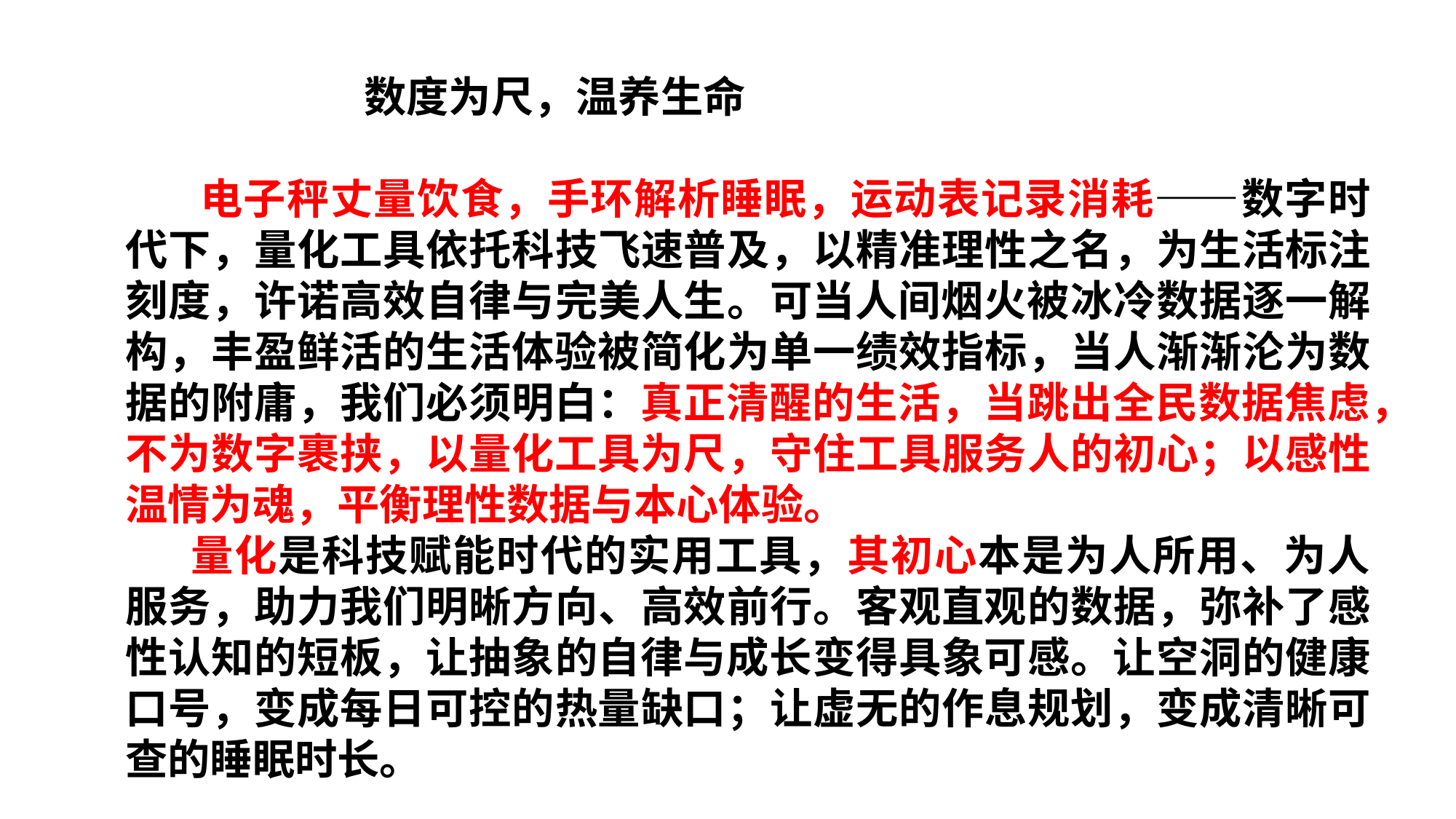

数度为尺，温养生命

   电子秤丈量饮食，手环解析睡眠，运动表记录消耗——数字时代下，量化工具依托科技飞速普及，以精准理性之名，为生活标注刻度，许诺高效自律与完美人生。可当人间烟火被冰冷数据逐一解构，丰盈鲜活的生活体验被简化为单一绩效指标，当人渐渐沦为数据的附庸，我们必须明白：真正清醒的生活，当跳出全民数据焦虑，不为数字裹挟，以量化工具为尺，守住工具服务人的初心；以感性温情为魂，平衡理性数据与本心体验。
  量化是科技赋能时代的实用工具，其初心本是为人所用、为人服务，助力我们明晰方向、高效前行。客观直观的数据，弥补了感性认知的短板，让抽象的自律与成长变得具象可感。让空洞的健康口号，变成每日可控的热量缺口；让虚无的作息规划，变成清晰可查的睡眠时长。